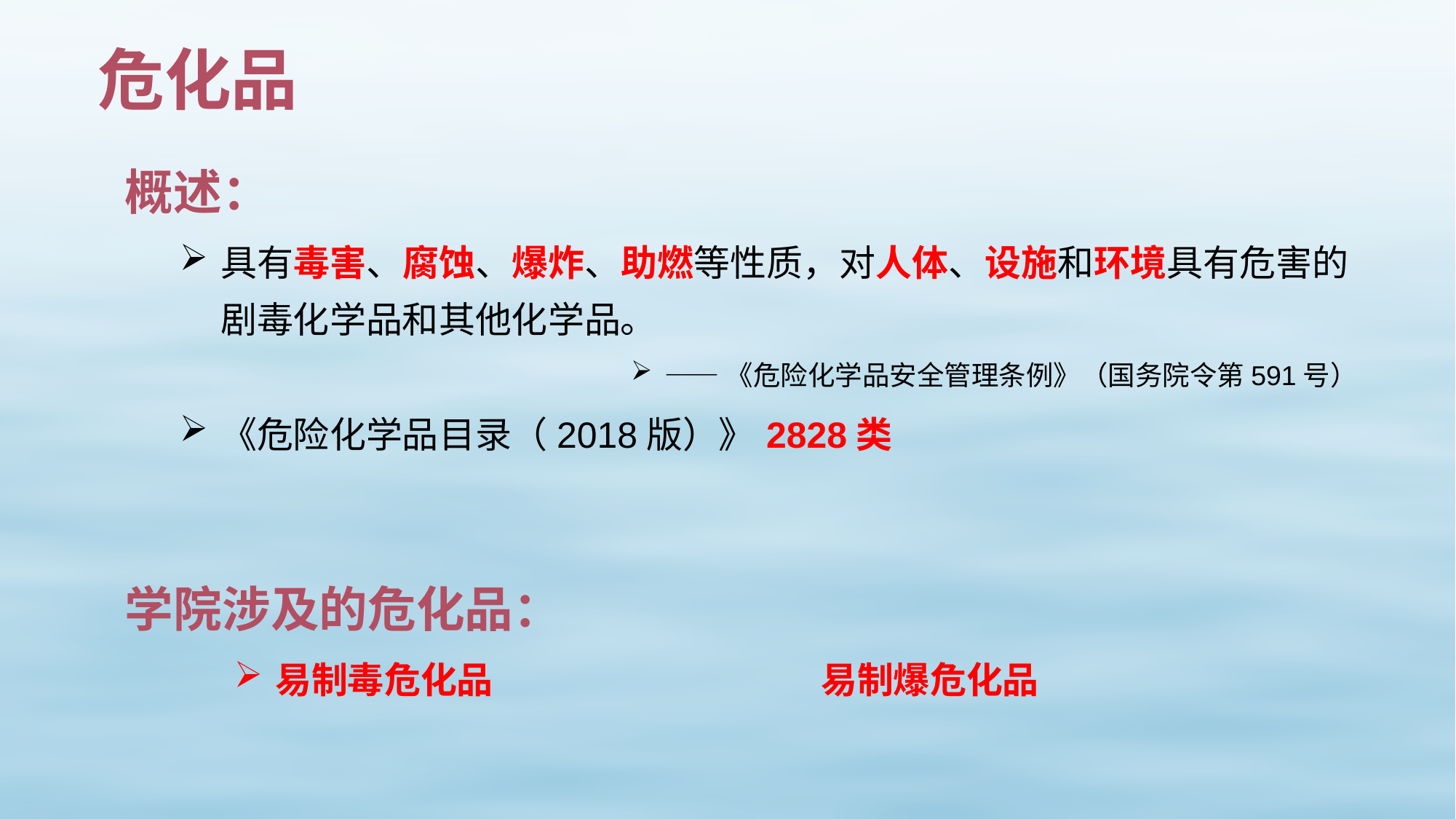

# 危化品
概述：
具有毒害、腐蚀、爆炸、助燃等性质，对人体、设施和环境具有危害的剧毒化学品和其他化学品。
——《危险化学品安全管理条例》（国务院令第591号）
《危险化学品目录（2018版）》	2828类

学院涉及的危化品：
易制毒危化品			易制爆危化品